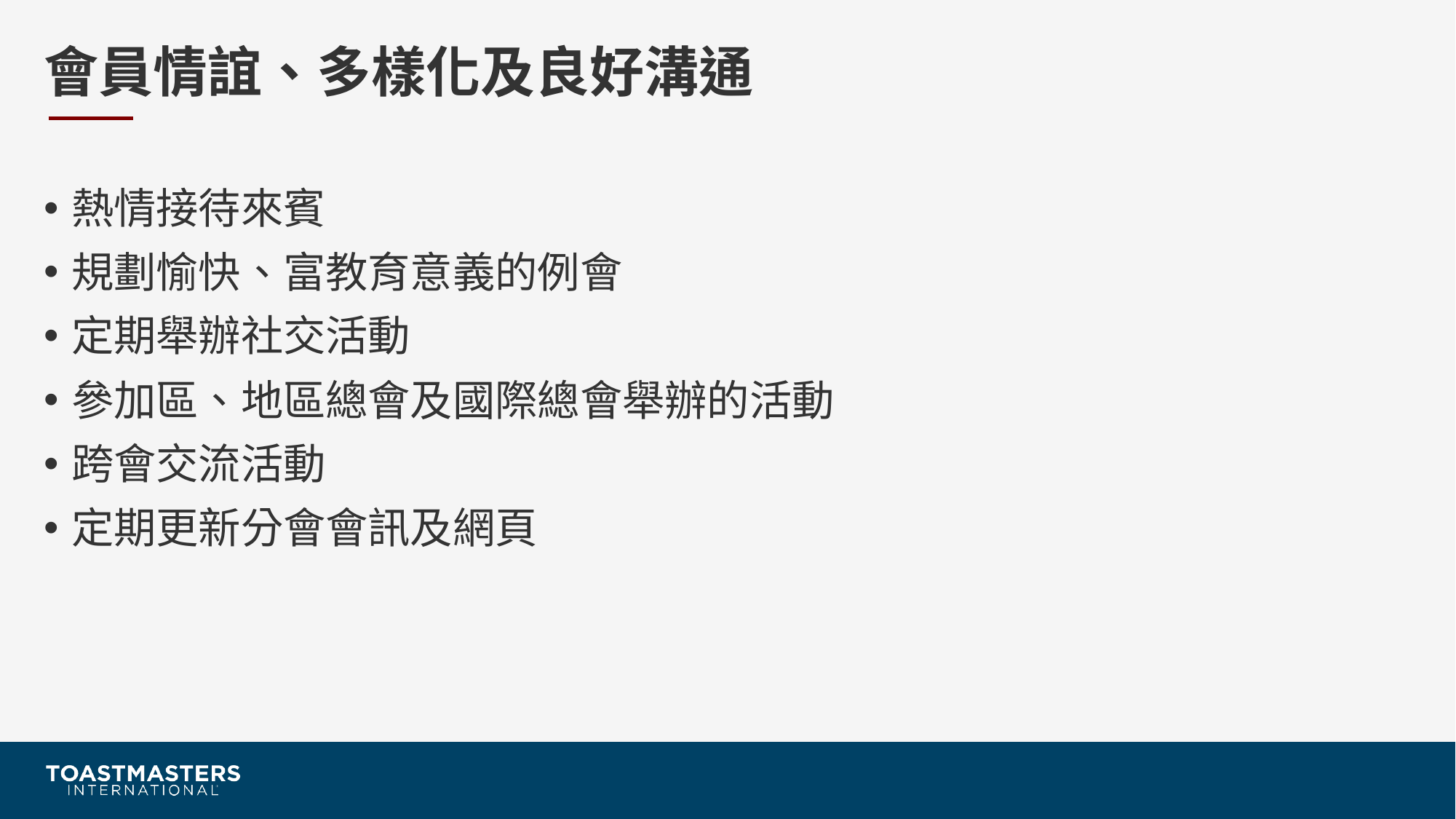

# 會員情誼、多樣化及良好溝通
熱情接待來賓
規劃愉快、富教育意義的例會
定期舉辦社交活動
參加區、地區總會及國際總會舉辦的活動
跨會交流活動
定期更新分會會訊及網頁